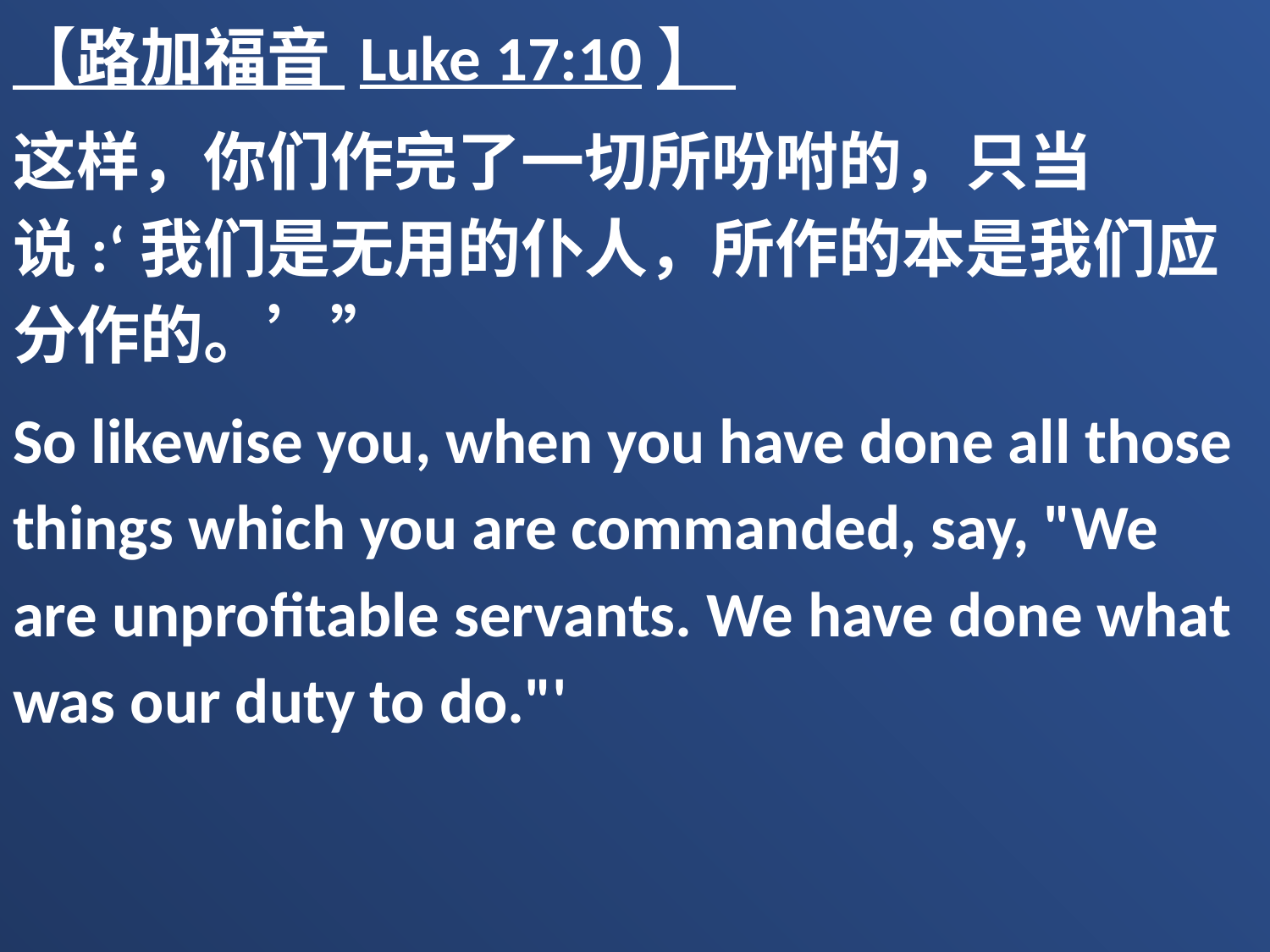

【路加福音 Luke 17:10】
这样，你们作完了一切所吩咐的，只当说:‘我们是无用的仆人，所作的本是我们应分作的。’”
So likewise you, when you have done all those things which you are commanded, say, "We are unprofitable servants. We have done what was our duty to do."'